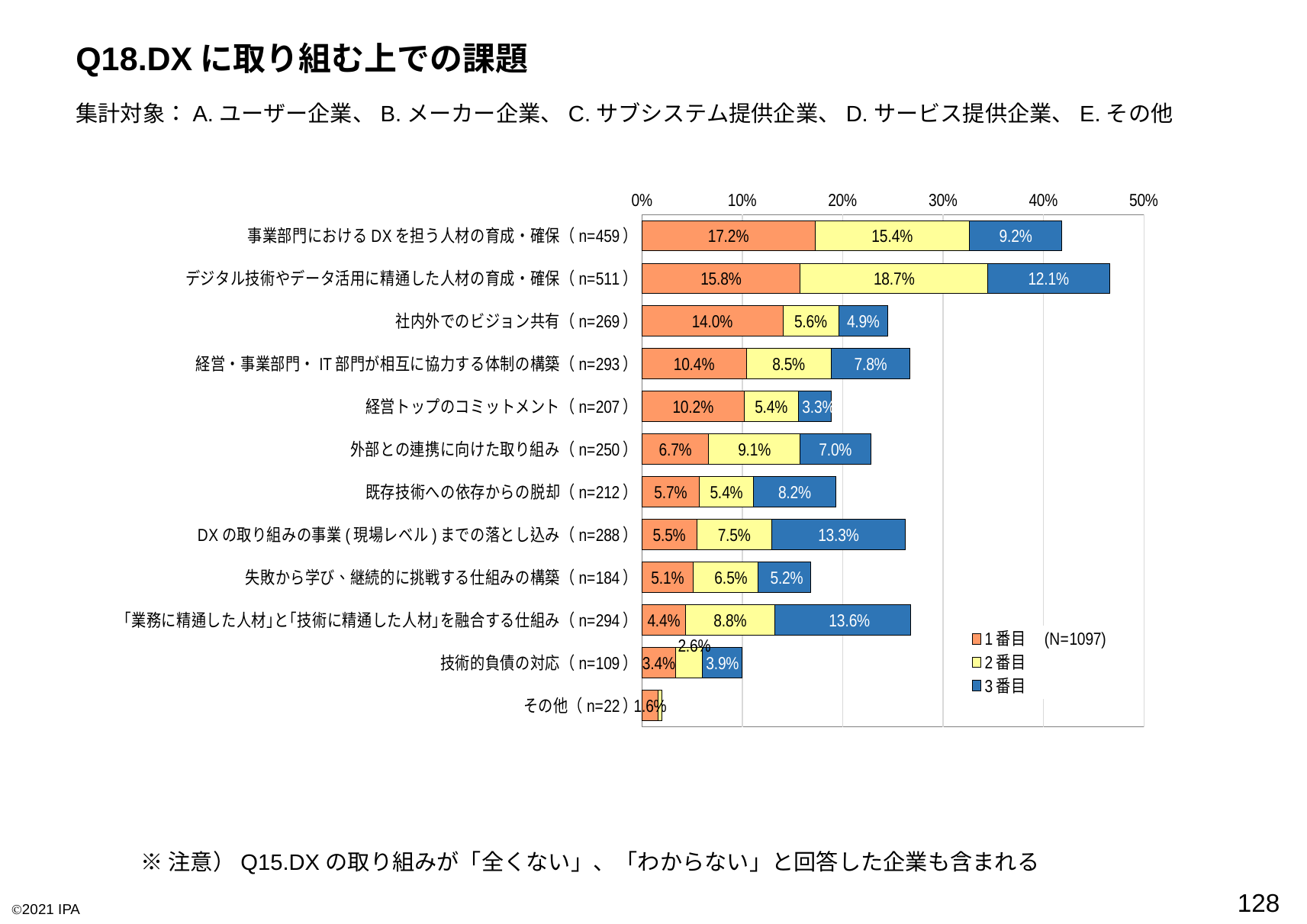

Q18.DXに取り組む上での課題
集計対象：A.ユーザー企業、B.メーカー企業、C.サブシステム提供企業、D.サービス提供企業、E.その他

### Chart

| Category | 1番目　(N=1097) | 2番目 | 3番目 |
|---|---|---|---|
| 事業部門におけるDXを担う人材の育成・確保（n=459） | 0.1722880583409298 | 0.15405651777575205 | 0.09206927985414767 |
| デジタル技術やデータ活用に精通した人材の育成・確保（n=511） | 0.1577028258887876 | 0.18687329079307202 | 0.12123974475843209 |
| 社内外でのビジョン共有（n=269） | 0.14038286235186873 | 0.05560619872379216 | 0.049225159525979945 |
| 経営・事業部門・IT部門が相互に協力する体制の構築（n=293） | 0.10391978122151321 | 0.08477666362807658 | 0.07839562443026436 |
| 経営トップのコミットメント（n=207） | 0.10209662716499544 | 0.053783044667274384 | 0.032816773017319965 |
| 外部との連携に向けた取り組み（n=250） | 0.06654512306289881 | 0.09115770282588878 | 0.07019143117593436 |
| 既存技術への依存からの脱却（n=212） | 0.05742935278030994 | 0.053783044667274384 | 0.0820419325432999 |
| DXの取り組みの事業(現場レベル)までの落とし込み（n=288） | 0.054694621695533276 | 0.07474931631722881 | 0.13309024612579762 |
| 失敗から学び、継続的に挑戦する仕組みの構築（n=184） | 0.05104831358249772 | 0.06472196900638104 | 0.05195989061075661 |
| ｢業務に精通した人材｣と｢技術に精通した人材｣を融合する仕組み（n=294） | 0.04375569735642662 | 0.08842297174111212 | 0.1358249772105743 |
| 技術的負債の対応（n=109） | 0.03372835004557885 | 0.02643573381950775 | 0.03919781221513218 |
| その他（n=22） | 0.016408386508659983 | 0.0036463081130355514 | 0.0 |
※注意）Q15.DXの取り組みが「全くない」、「わからない」と回答した企業も含まれる